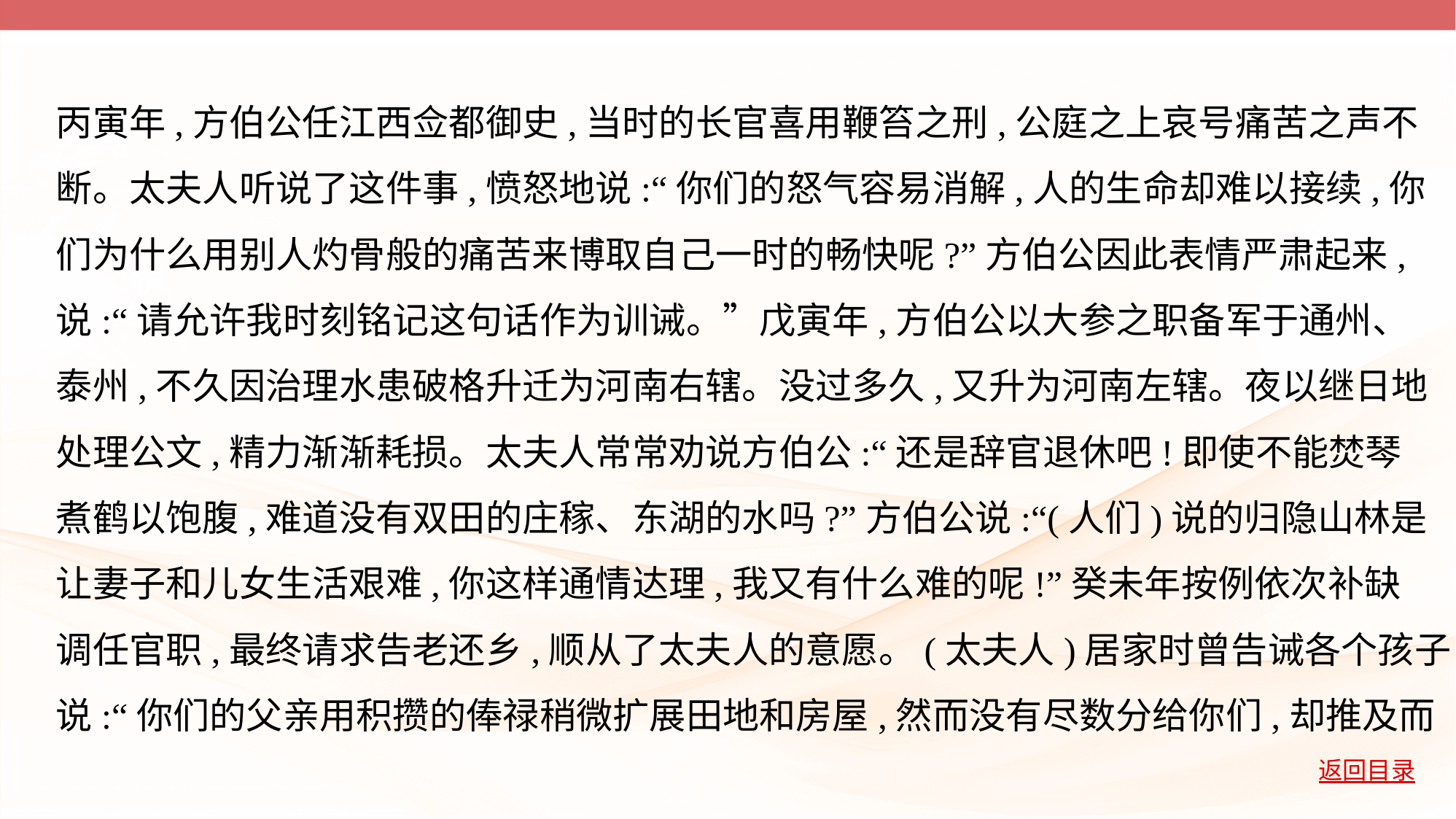

丙寅年,方伯公任江西佥都御史,当时的长官喜用鞭笞之刑,公庭之上哀号痛苦之声不
断。太夫人听说了这件事,愤怒地说:“你们的怒气容易消解,人的生命却难以接续,你
们为什么用别人灼骨般的痛苦来博取自己一时的畅快呢?”方伯公因此表情严肃起来,
说:“请允许我时刻铭记这句话作为训诫。”戊寅年,方伯公以大参之职备军于通州、
泰州,不久因治理水患破格升迁为河南右辖。没过多久,又升为河南左辖。夜以继日地
处理公文,精力渐渐耗损。太夫人常常劝说方伯公:“还是辞官退休吧!即使不能焚琴
煮鹤以饱腹,难道没有双田的庄稼、东湖的水吗?”方伯公说:“(人们)说的归隐山林是
让妻子和儿女生活艰难,你这样通情达理,我又有什么难的呢!”癸未年按例依次补缺
调任官职,最终请求告老还乡,顺从了太夫人的意愿。(太夫人)居家时曾告诫各个孩子
说:“你们的父亲用积攒的俸禄稍微扩展田地和房屋,然而没有尽数分给你们,却推及而